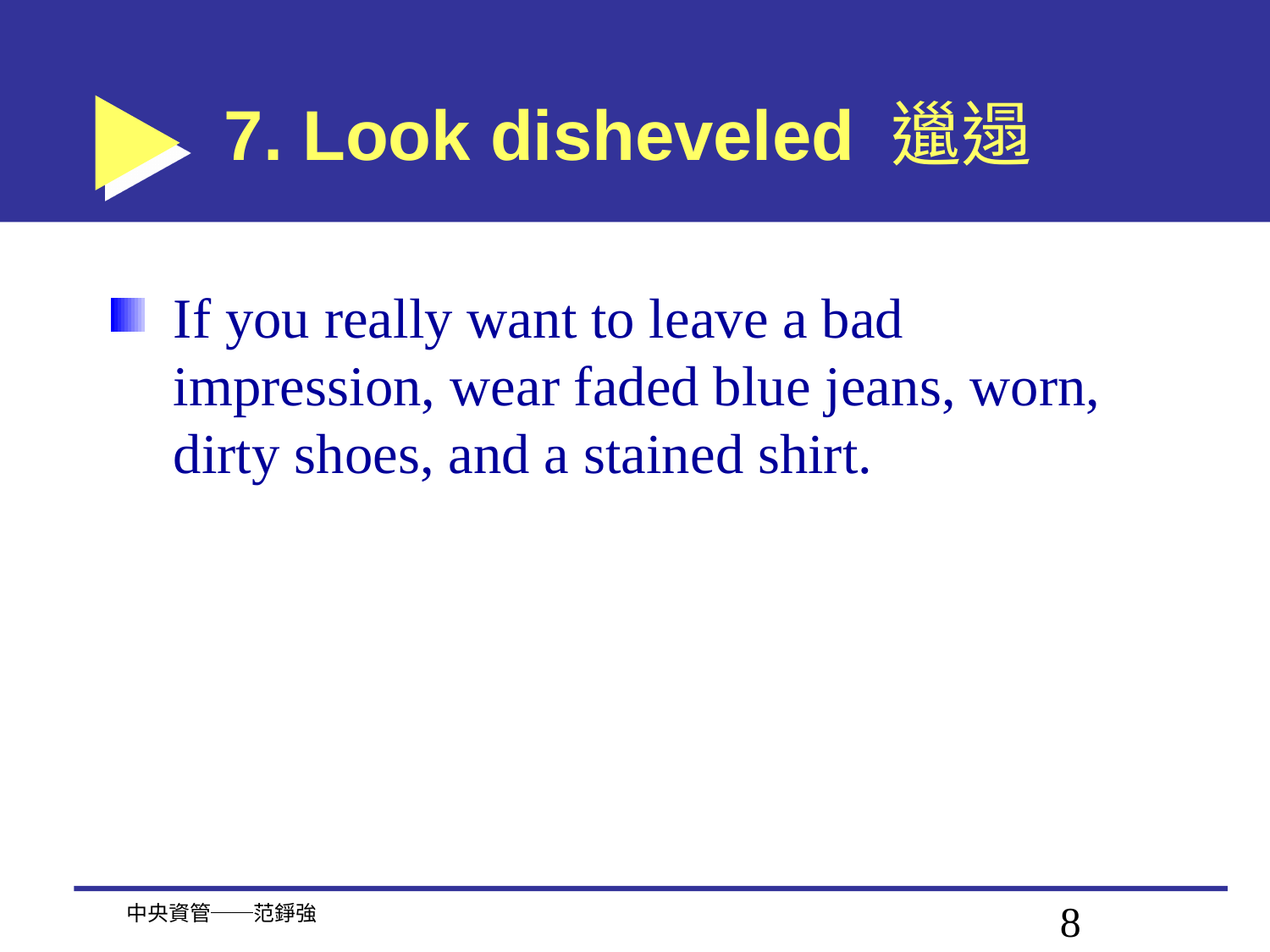

# 7. Look disheveled 邋遢
If you really want to leave a bad impression, wear faded blue jeans, worn, dirty shoes, and a stained shirt.